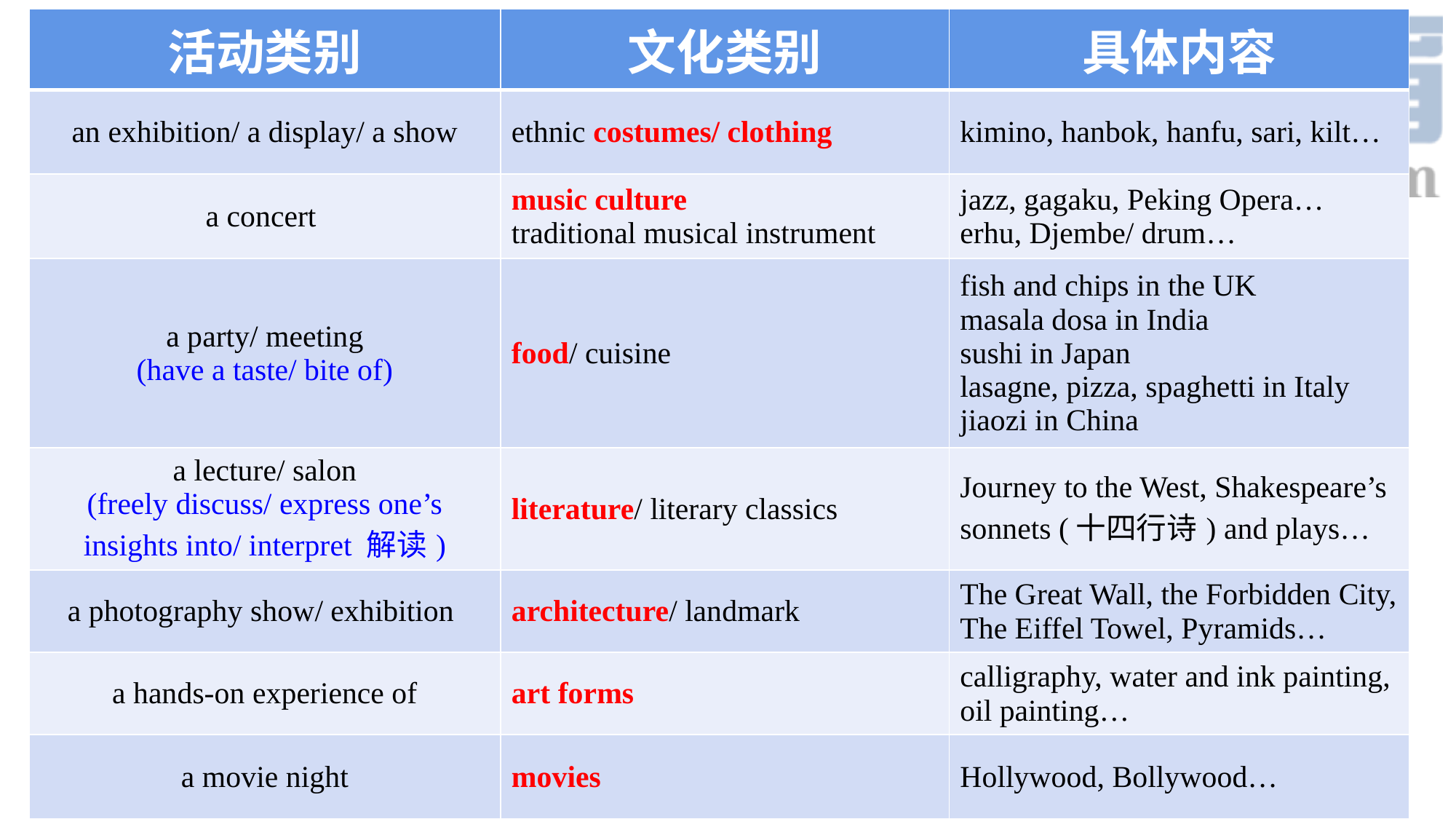

| 活动类别 | 文化类别 | 具体内容 |
| --- | --- | --- |
| an exhibition/ a display/ a show | ethnic costumes/ clothing | kimino, hanbok, hanfu, sari, kilt… |
| a concert | music culture traditional musical instrument | jazz, gagaku, Peking Opera… erhu, Djembe/ drum… |
| a party/ meeting (have a taste/ bite of) | food/ cuisine | fish and chips in the UK masala dosa in India sushi in Japan lasagne, pizza, spaghetti in Italy jiaozi in China |
| a lecture/ salon (freely discuss/ express one’s insights into/ interpret 解读) | literature/ literary classics | Journey to the West, Shakespeare’s sonnets (十四行诗) and plays… |
| a photography show/ exhibition | architecture/ landmark | The Great Wall, the Forbidden City, The Eiffel Towel, Pyramids… |
| a hands-on experience of | art forms | calligraphy, water and ink painting, oil painting… |
| a movie night | movies | Hollywood, Bollywood… |